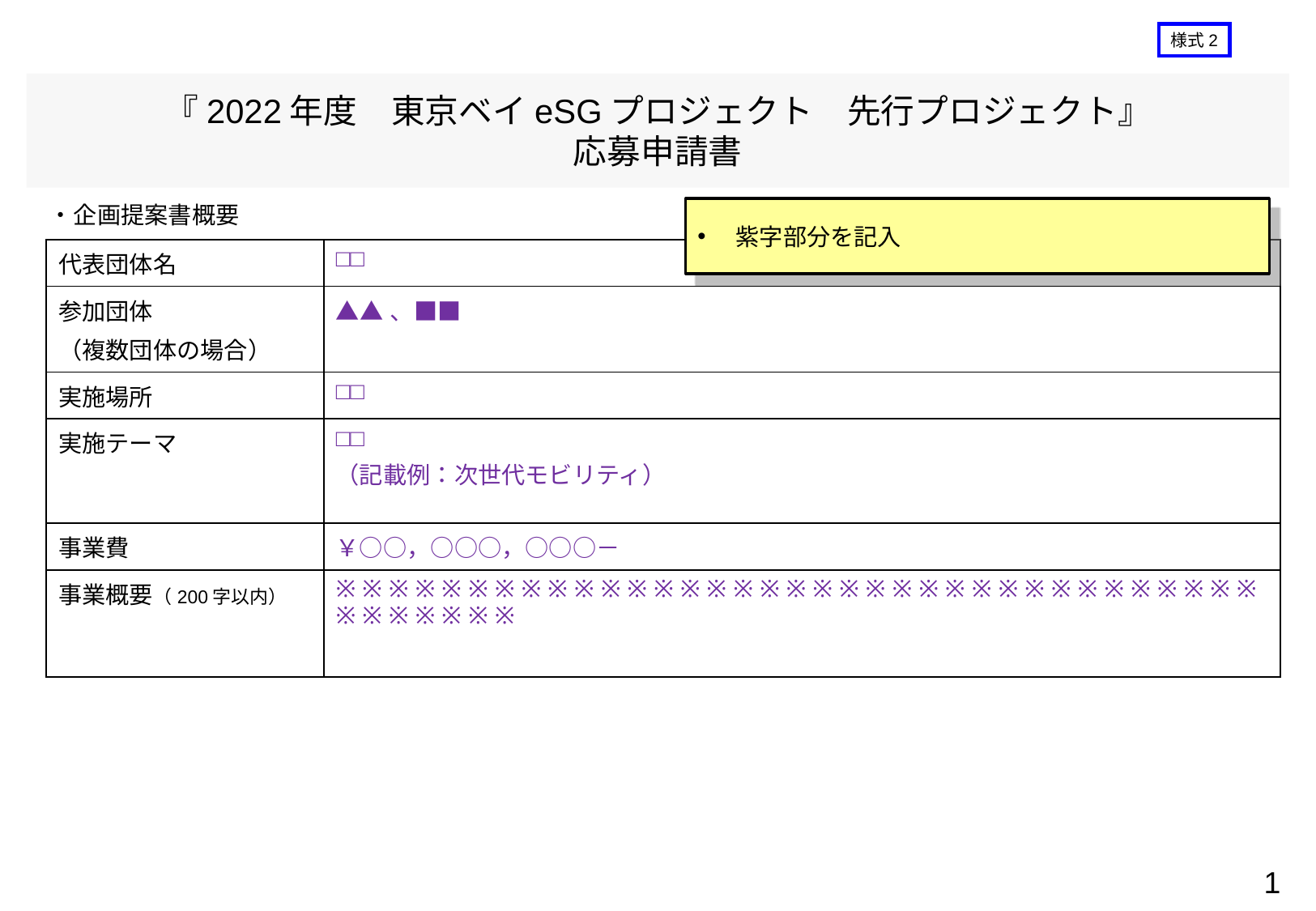

・	企画提案書概要
紫字部分を記入
| 代表団体名 | □□ |
| --- | --- |
| 参加団体 （複数団体の場合） | ▲▲、■■ |
| 実施場所 | □□ |
| 実施テーマ | □□ （記載例：次世代モビリティ） |
| 事業費 | ￥○○，○○○，○○○－ |
| 事業概要（200字以内） | ※ ※ ※ ※ ※ ※ ※ ※ ※ ※ ※ ※ ※ ※ ※ ※ ※ ※ ※ ※ ※ ※ ※ ※ ※ ※ ※ ※ ※ ※ ※ ※ ※ ※ ※ ※ ※ ※ ※ ※ ※ ※ |